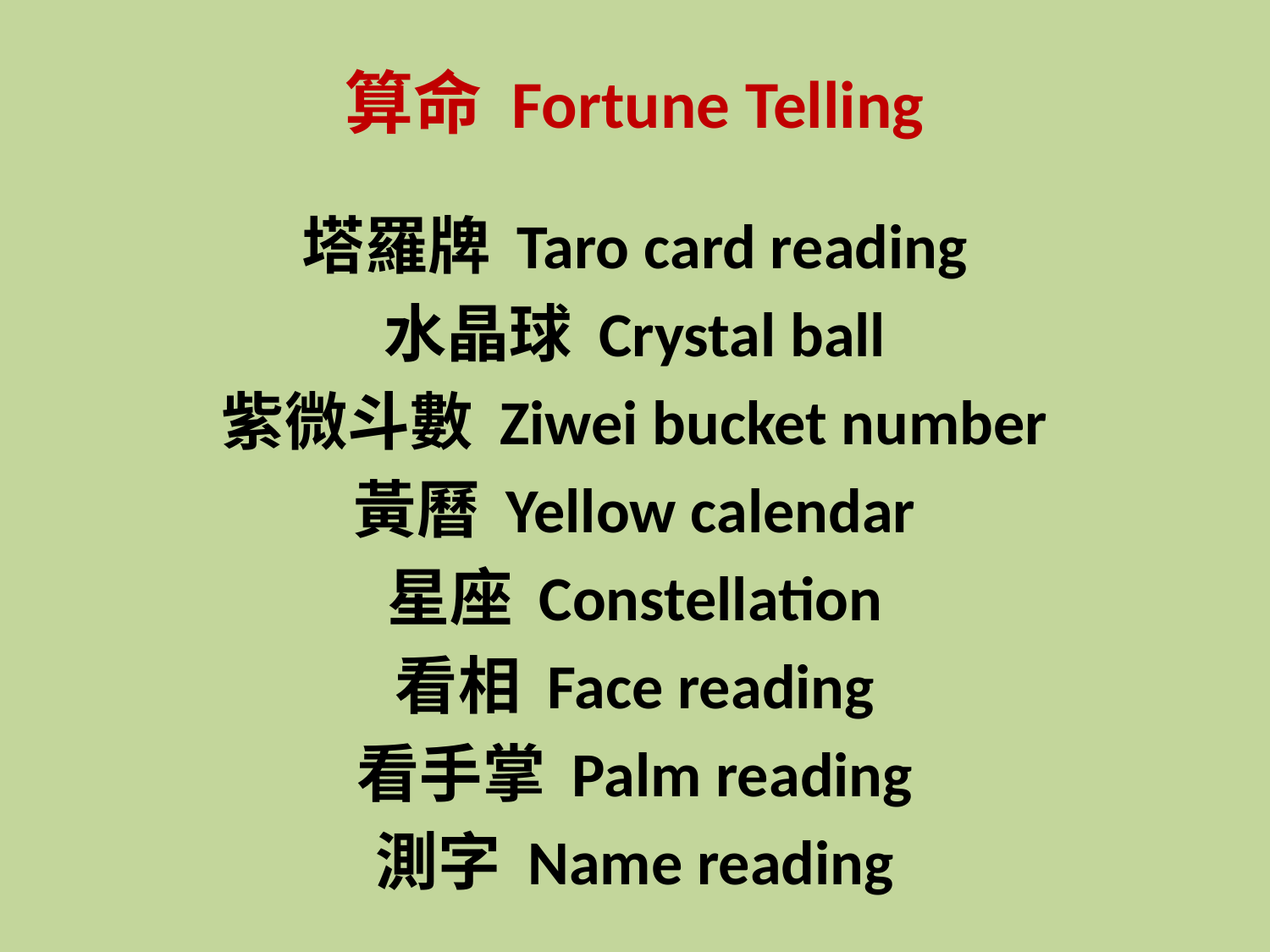

算命 Fortune Telling

塔羅牌 Taro card reading
水晶球 Crystal ball
紫微斗數 Ziwei bucket number
黃曆 Yellow calendar
星座 Constellation
看相 Face reading
看手掌 Palm reading
測字 Name reading